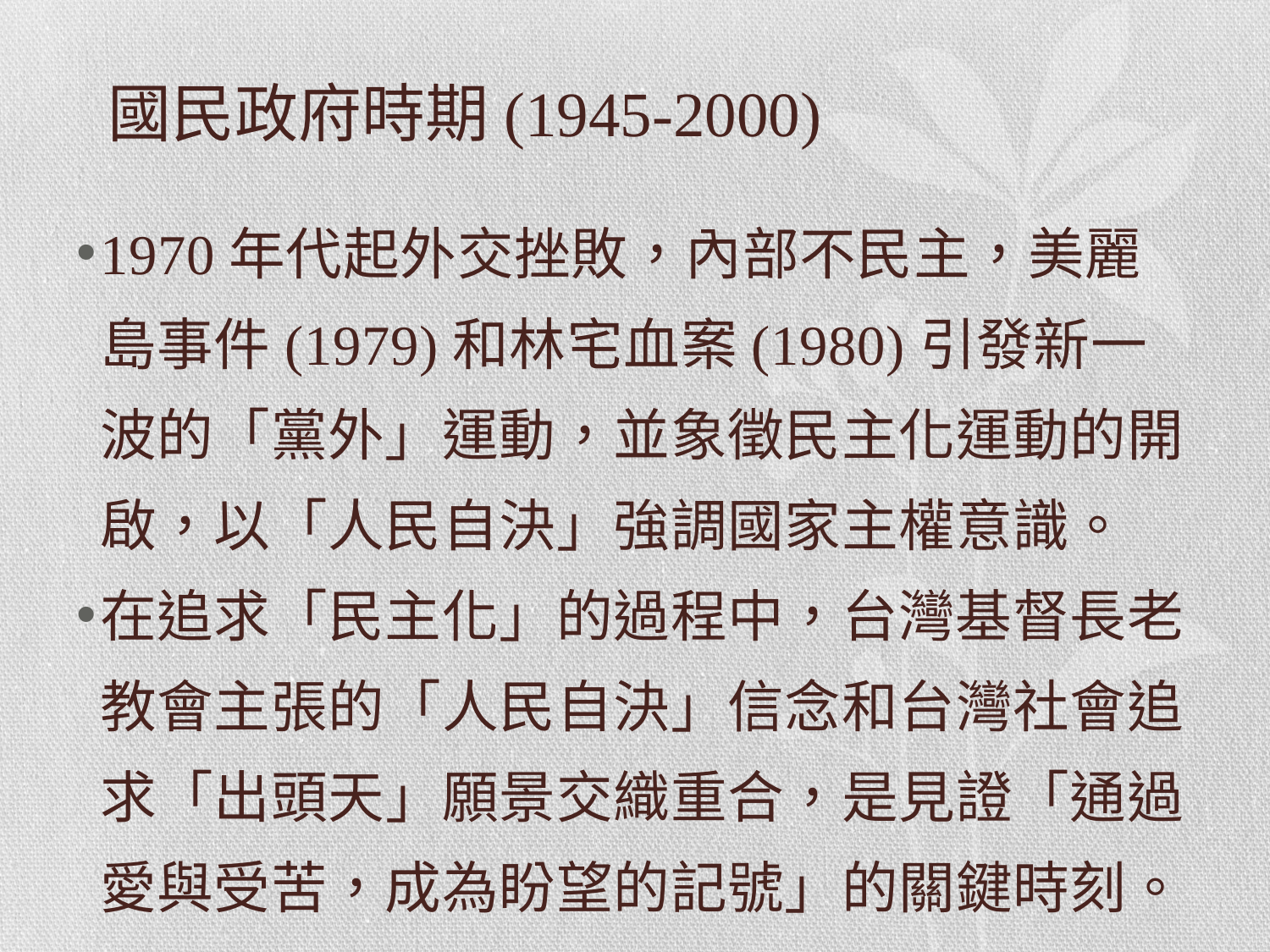

# 國民政府時期(1945-2000)
1970年代起外交挫敗，內部不民主，美麗島事件(1979)和林宅血案(1980)引發新一波的「黨外」運動，並象徵民主化運動的開啟，以「人民自決」強調國家主權意識。
在追求「民主化」的過程中，台灣基督長老教會主張的「人民自決」信念和台灣社會追求「出頭天」願景交織重合，是見證「通過愛與受苦，成為盼望的記號」的關鍵時刻。